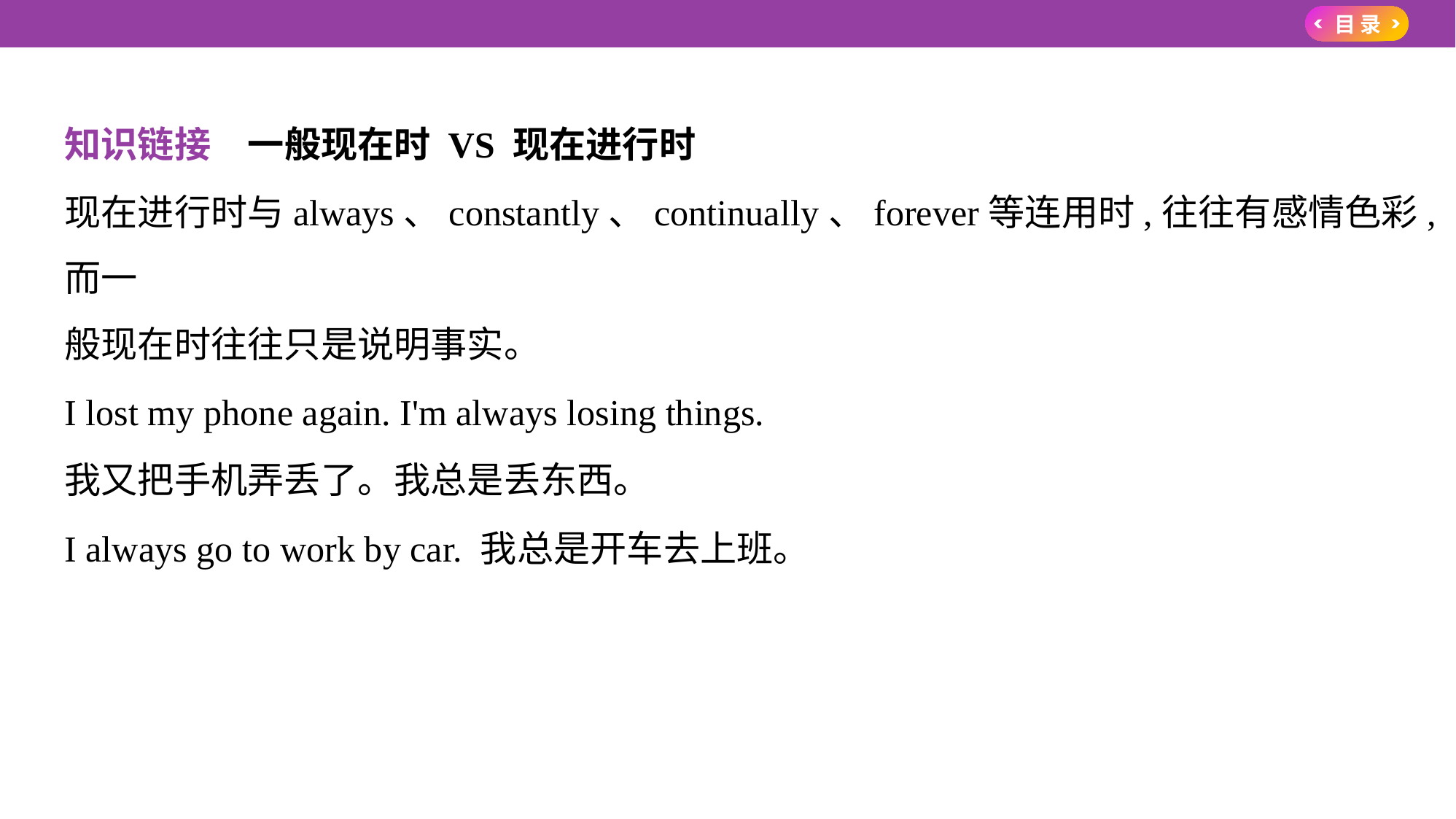

知识链接　一般现在时 VS 现在进行时
现在进行时与always、constantly、continually、forever等连用时,往往有感情色彩,而一
般现在时往往只是说明事实。
I lost my phone again. I'm always losing things.
我又把手机弄丢了。我总是丢东西。
I always go to work by car. 我总是开车去上班。